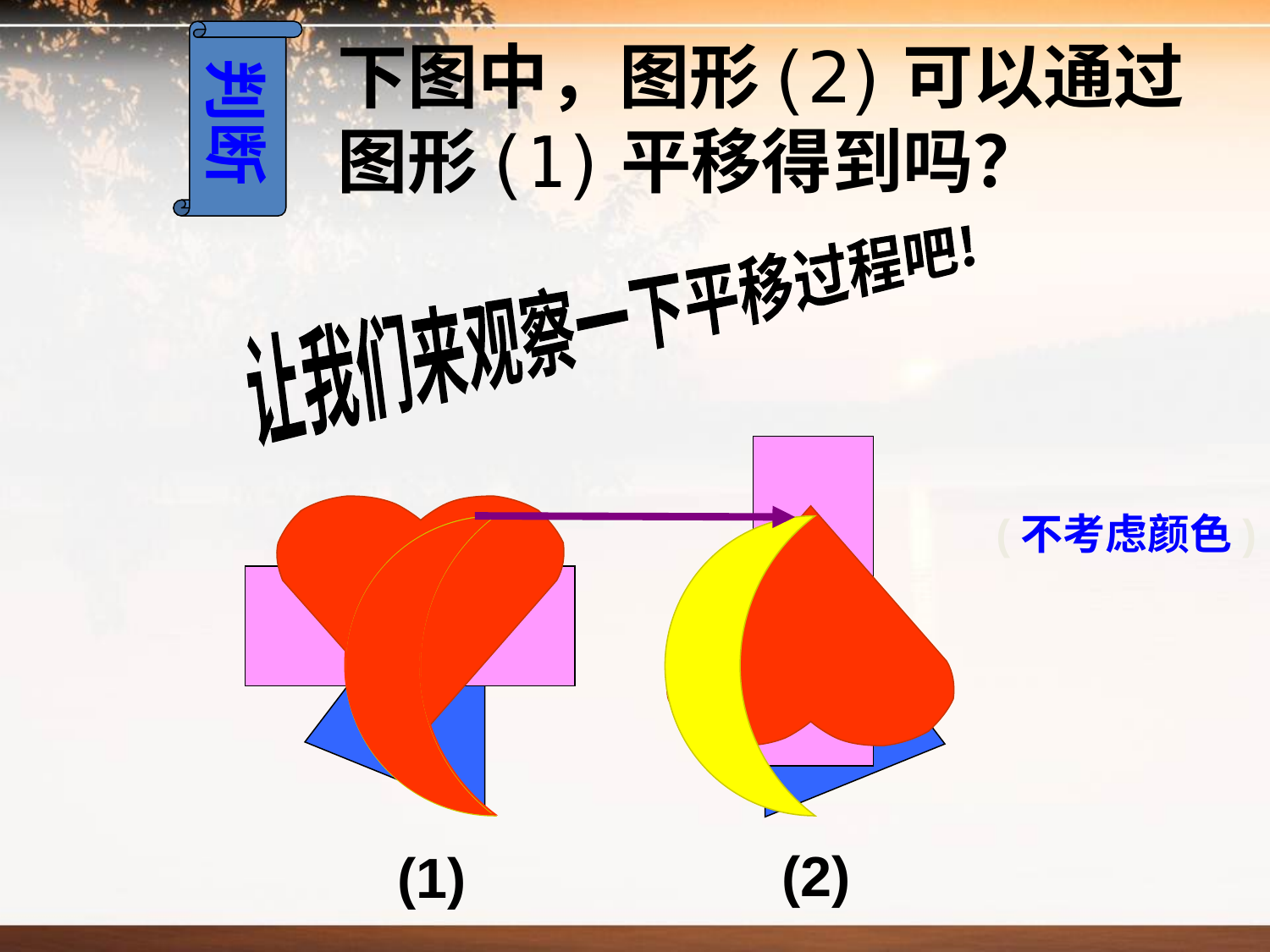

判断
下图中，图形(2)可以通过图形(1)平移得到吗？

让我们来观察一下平移过程吧!

(不考虑颜色)

(2)
(1)